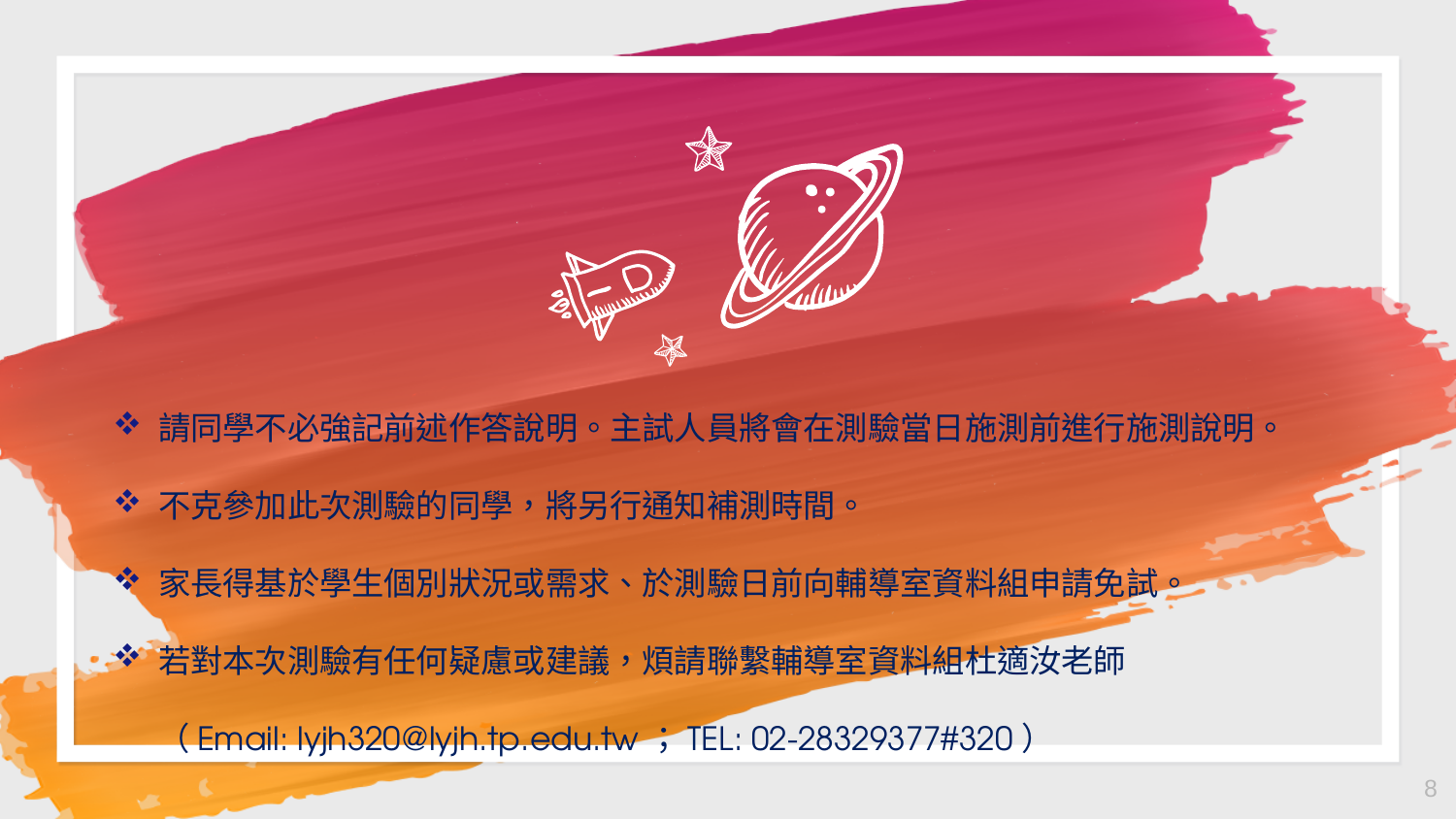

請同學不必強記前述作答說明。主試人員將會在測驗當日施測前進行施測說明。
不克參加此次測驗的同學，將另行通知補測時間。
家長得基於學生個別狀況或需求、於測驗日前向輔導室資料組申請免試。
若對本次測驗有任何疑慮或建議，煩請聯繫輔導室資料組杜適汝老師
     （Email: lyjh320@lyjh.tp.edu.tw；TEL: 02-28329377#320）
8